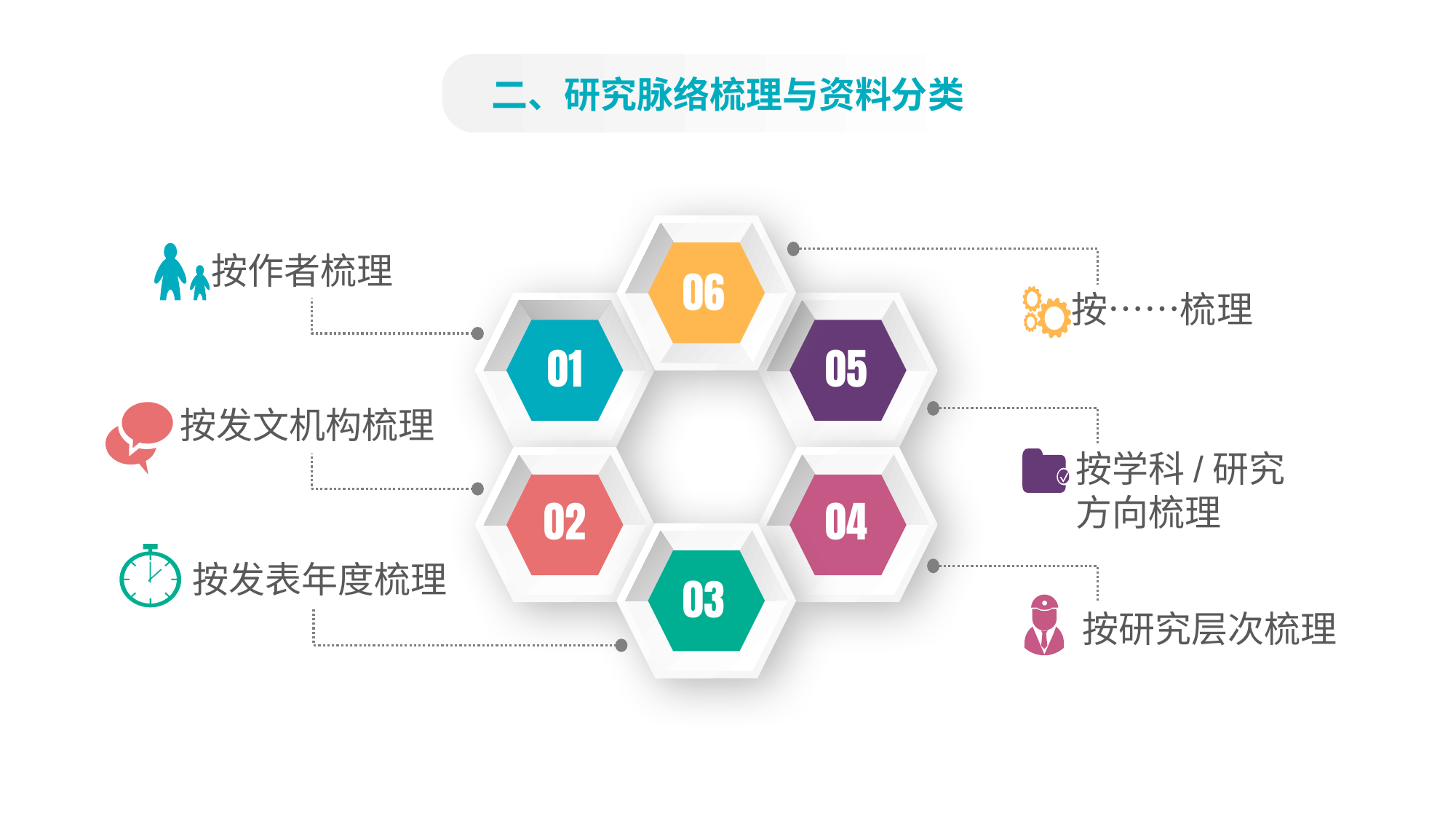

二、研究脉络梳理与资料分类

06
按作者梳理

按……梳理

01

05
按发文机构梳理

按学科/研究方向梳理

02

04

按发表年度梳理

03

按研究层次梳理